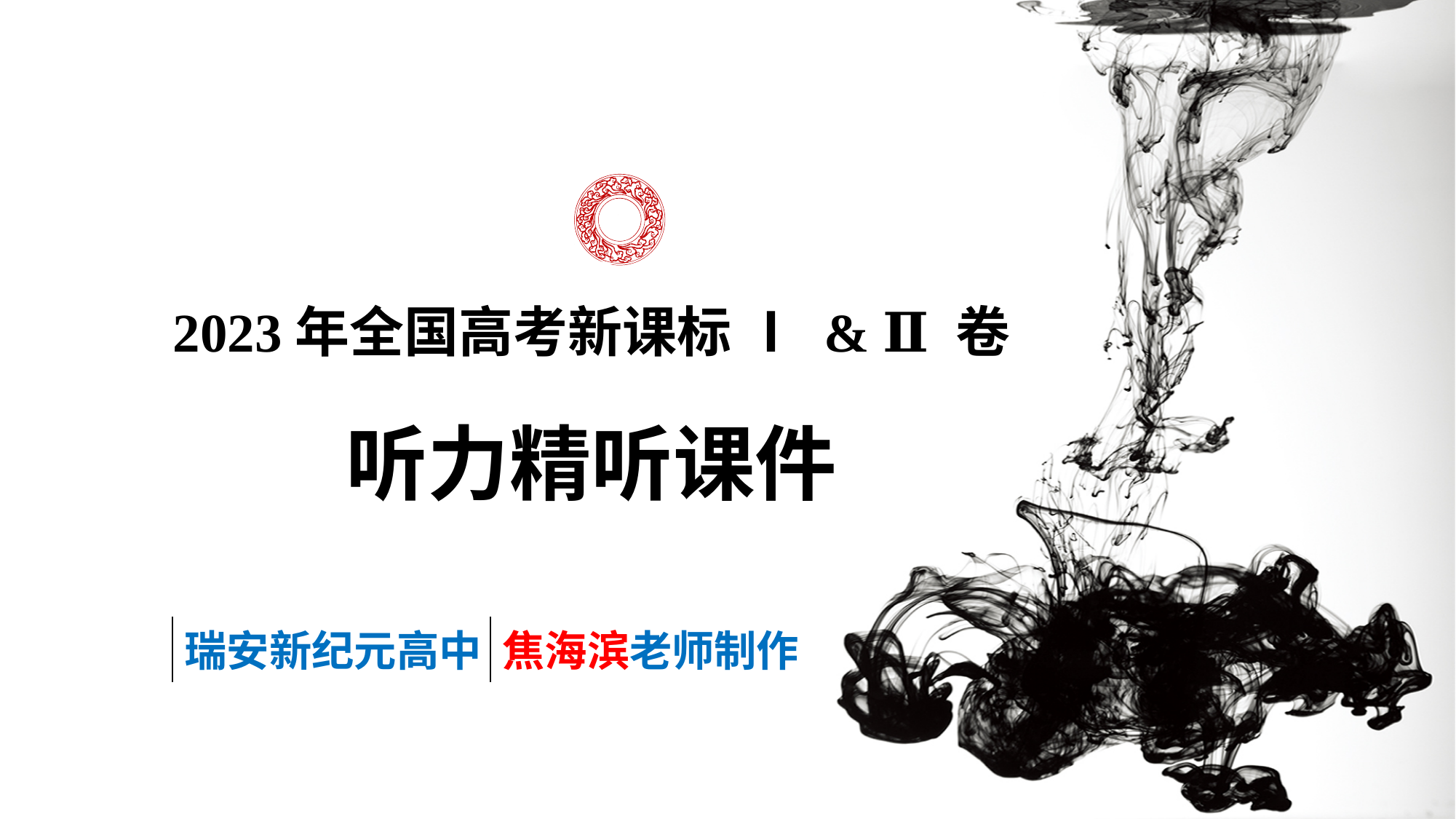

2023年全国高考新课标 Ⅰ & Ⅱ 卷
听力精听课件

瑞安新纪元高中
焦海滨老师制作